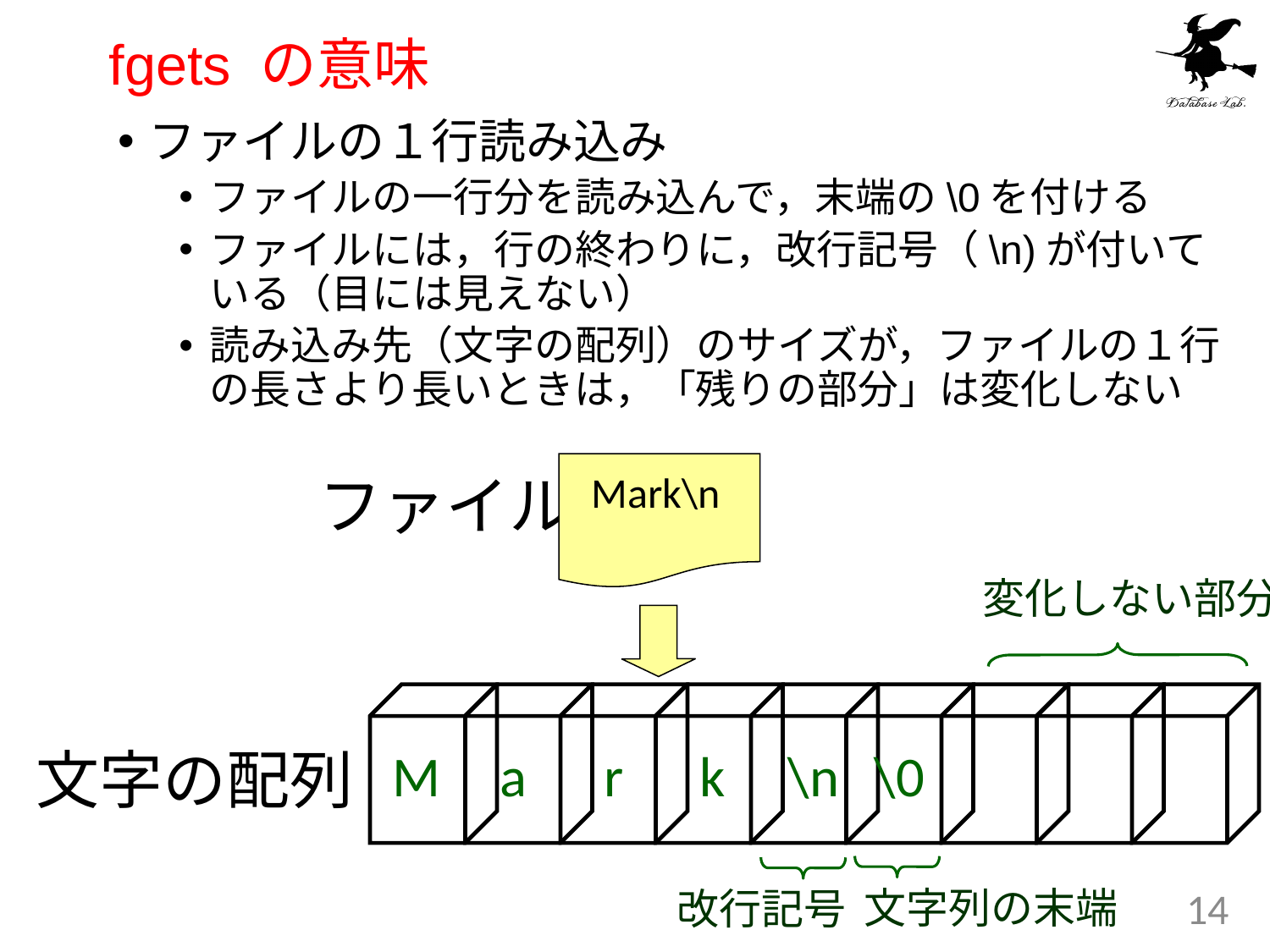

# fgets の意味
ファイルの１行読み込み
ファイルの一行分を読み込んで，末端の\0を付ける
ファイルには，行の終わりに，改行記号（\n)が付いている（目には見えない）
読み込み先（文字の配列）のサイズが，ファイルの１行の長さより長いときは，「残りの部分」は変化しない

Mark\n
ファイル

変化しない部分

文字の配列
M
a
r
k
\n
\0

文字列の末端
改行記号
14